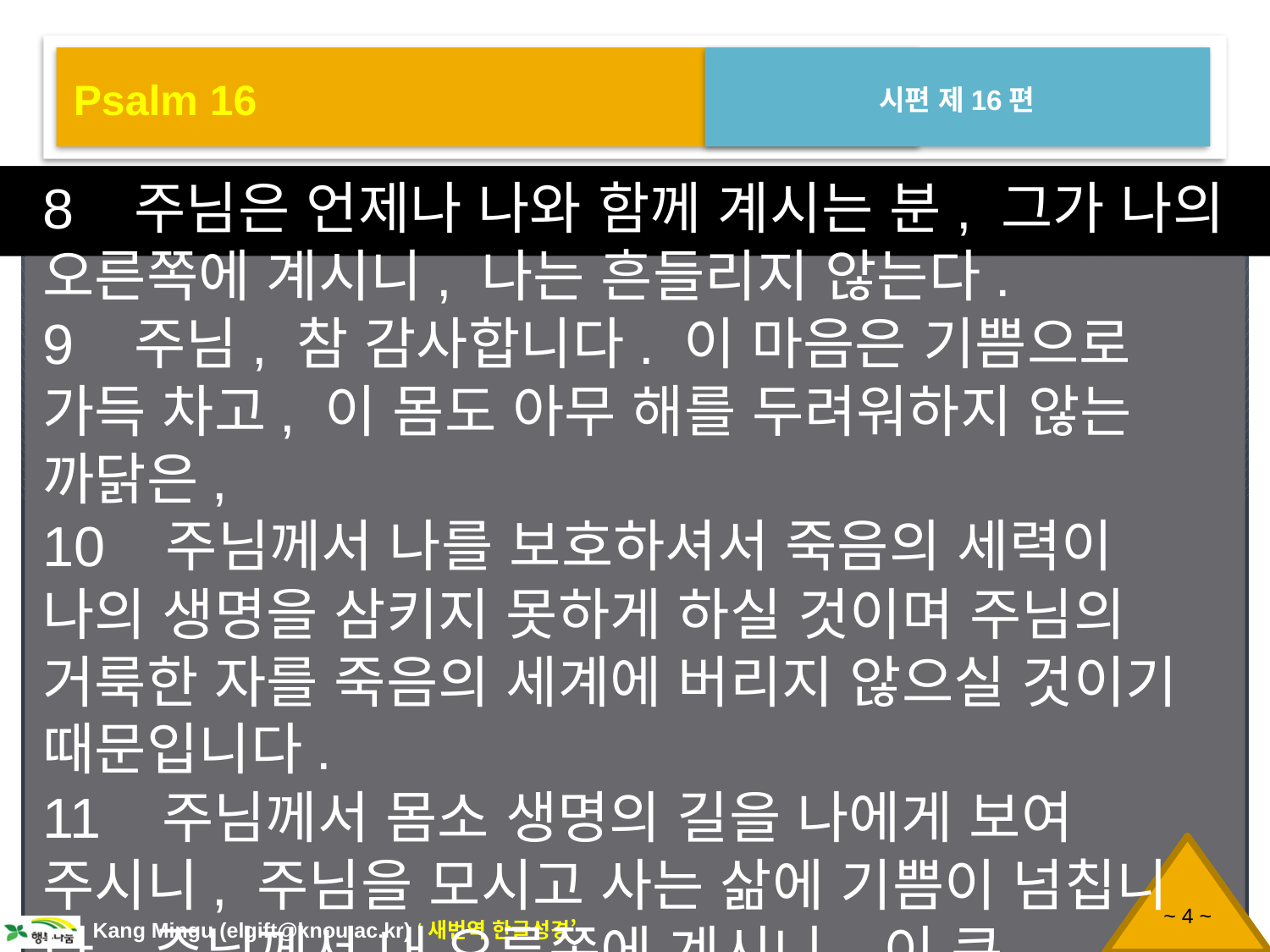

Psalm 16
시편 제16편
8   주님은 언제나 나와 함께 계시는 분, 그가 나의 오른쪽에 계시니, 나는 흔들리지 않는다.
9   주님, 참 감사합니다. 이 마음은 기쁨으로 가득 차고, 이 몸도 아무 해를 두려워하지 않는 까닭은,
10   주님께서 나를 보호하셔서 죽음의 세력이 나의 생명을 삼키지 못하게 하실 것이며 주님의 거룩한 자를 죽음의 세계에 버리지 않으실 것이기 때문입니다.
11   주님께서 몸소 생명의 길을 나에게 보여 주시니, 주님을 모시고 사는 삶에 기쁨이 넘칩니다. 주님께서 내 오른쪽에 계시니, 이 큰 즐거움이